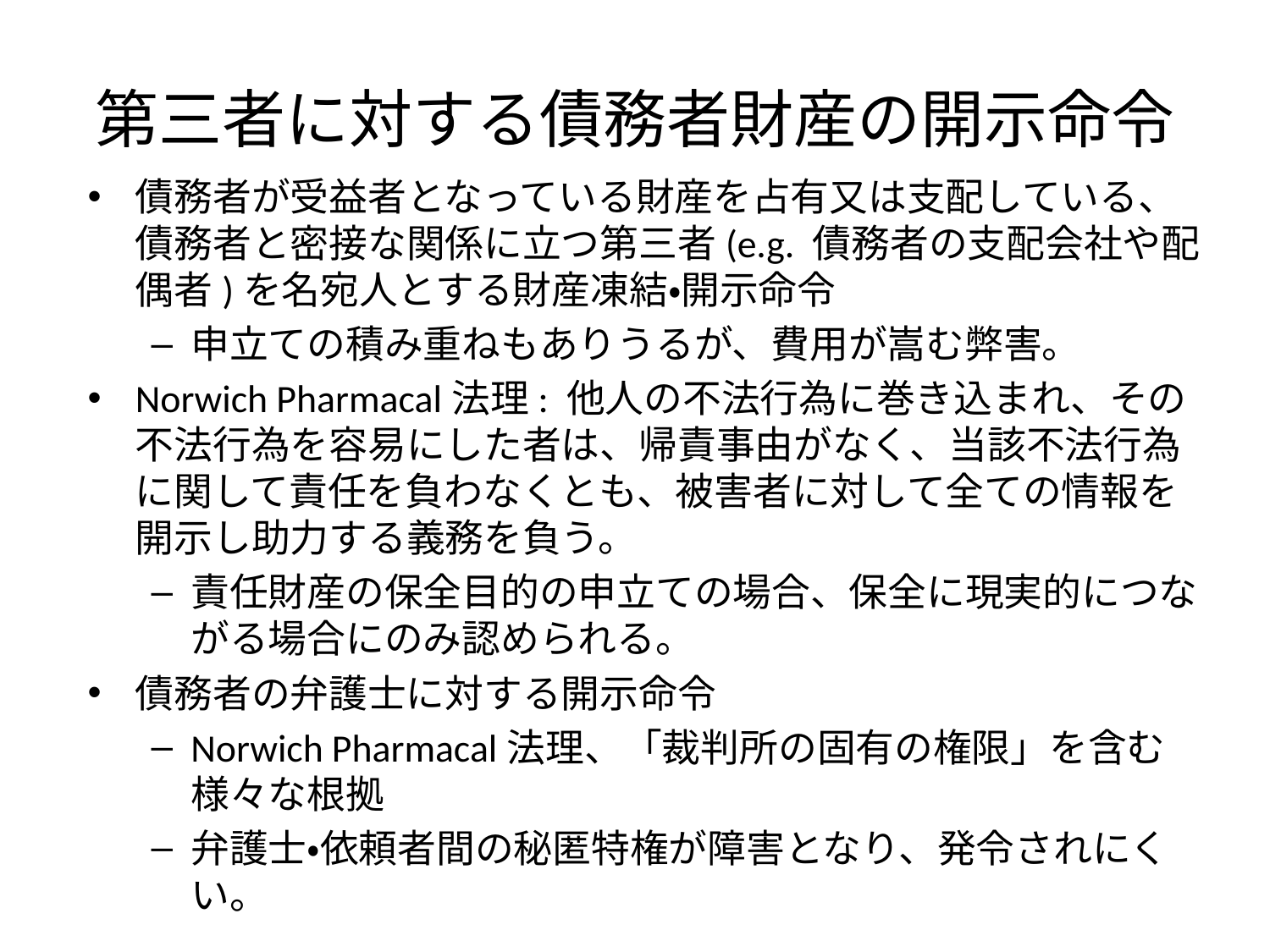

# 第三者に対する債務者財産の開示命令
債務者が受益者となっている財産を占有又は支配している、債務者と密接な関係に立つ第三者(e.g. 債務者の支配会社や配偶者)を名宛人とする財産凍結・開示命令
申立ての積み重ねもありうるが、費用が嵩む弊害。
Norwich Pharmacal法理: 他人の不法行為に巻き込まれ、その不法行為を容易にした者は、帰責事由がなく、当該不法行為に関して責任を負わなくとも、被害者に対して全ての情報を開示し助力する義務を負う。
責任財産の保全目的の申立ての場合、保全に現実的につながる場合にのみ認められる。
債務者の弁護士に対する開示命令
Norwich Pharmacal法理、「裁判所の固有の権限」を含む様々な根拠
弁護士・依頼者間の秘匿特権が障害となり、発令されにくい。